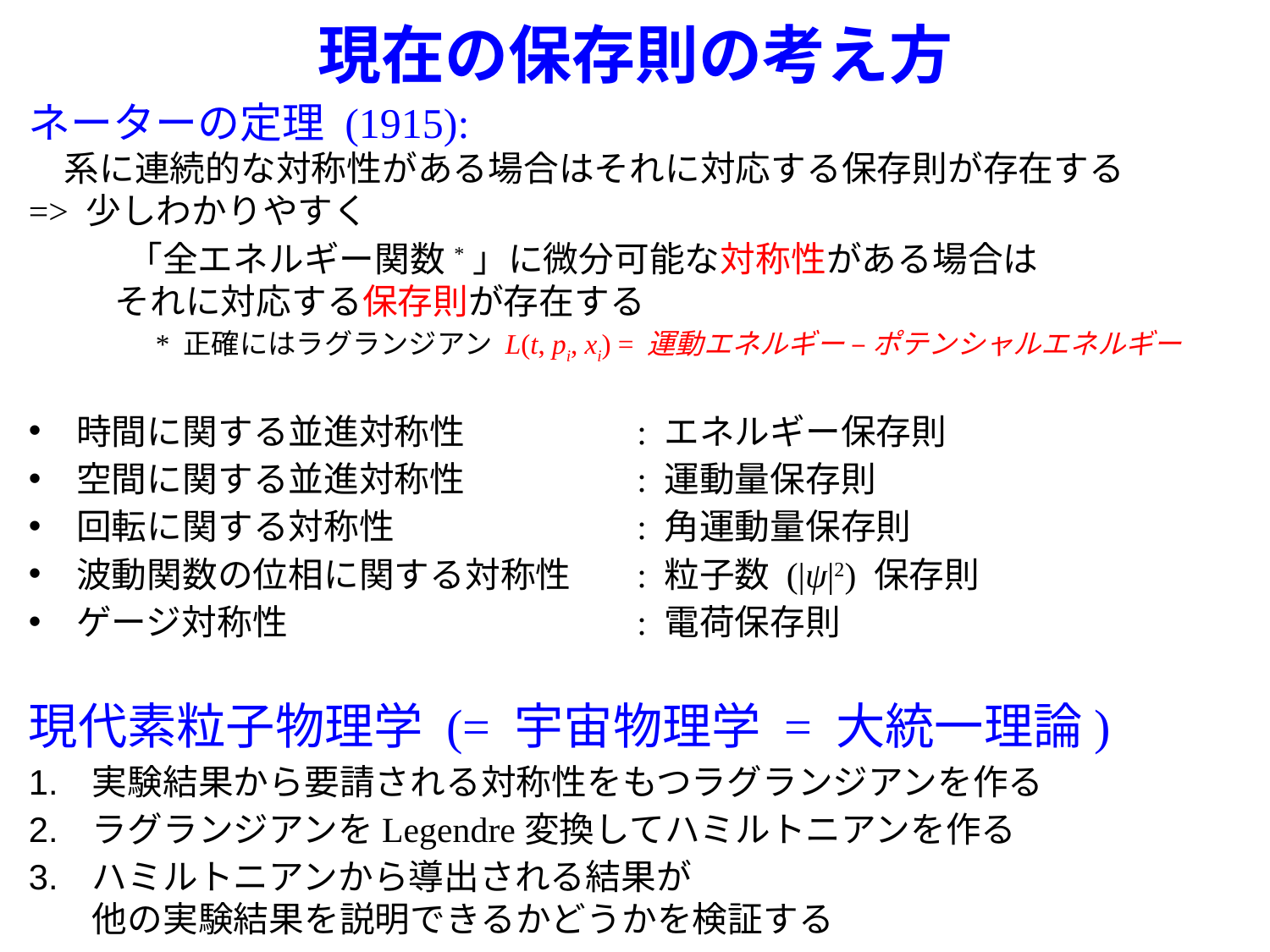

# 現在の保存則の考え方
ネーターの定理 (1915):
　系に連続的な対称性がある場合はそれに対応する保存則が存在する
=> 少しわかりやすく
       　「全エネルギー関数*」に微分可能な対称性がある場合は
           それに対応する保存則が存在する
	* 正確にはラグランジアン L(t, pi, xi) = 運動エネルギー – ポテンシャルエネルギー

時間に関する並進対称性	: エネルギー保存則
空間に関する並進対称性	: 運動量保存則
回転に関する対称性　　　	: 角運動量保存則
波動関数の位相に関する対称性	: 粒子数 (|ψ|2) 保存則
ゲージ対称性　　　　　　　　　	: 電荷保存則

現代素粒子物理学 (= 宇宙物理学 = 大統一理論)
実験結果から要請される対称性をもつラグランジアンを作る
ラグランジアンをLegendre変換してハミルトニアンを作る
ハミルトニアンから導出される結果が
他の実験結果を説明できるかどうかを検証する